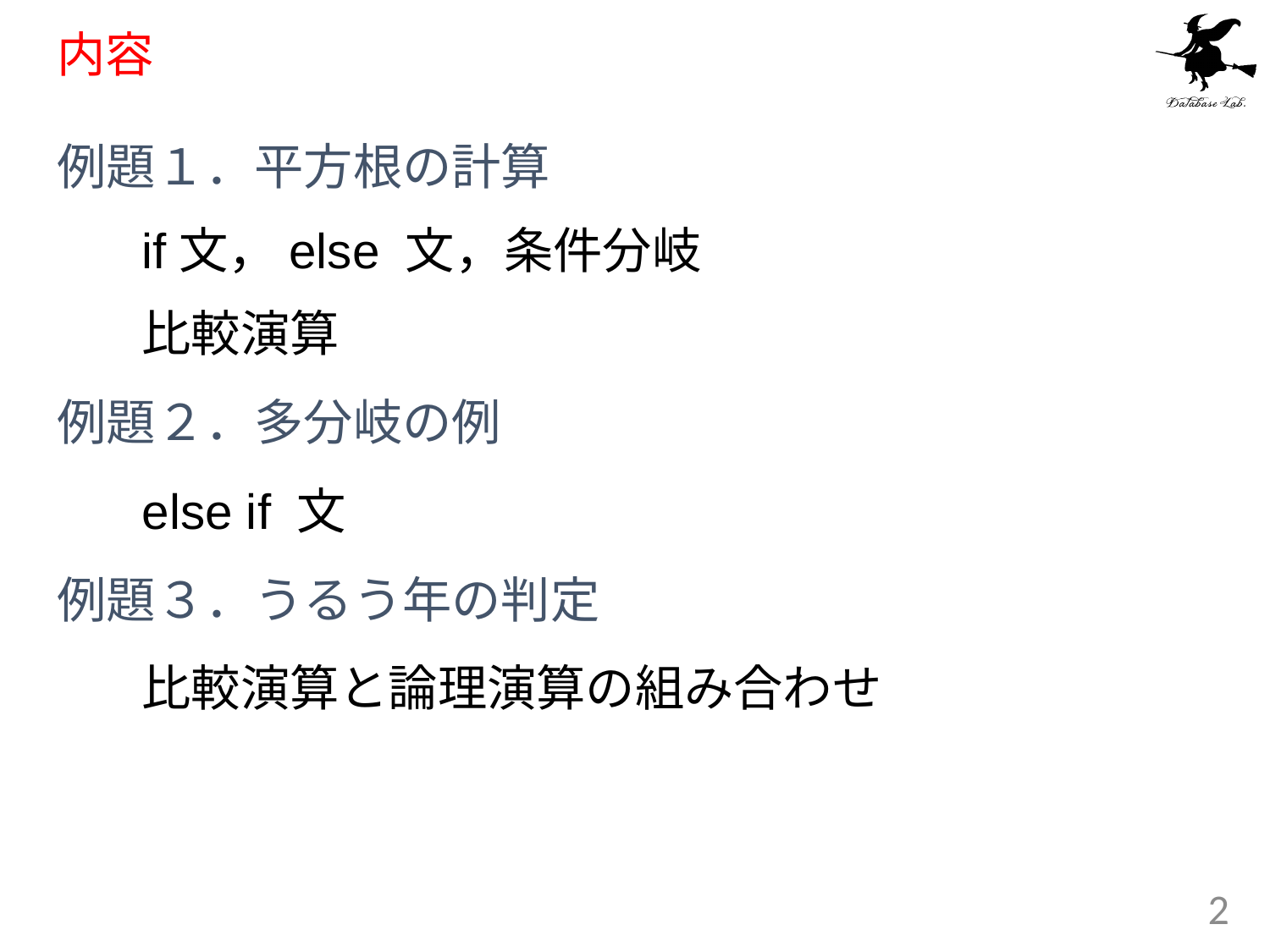

# 内容
例題１．平方根の計算
	if文，else 文，条件分岐
	比較演算
例題２．多分岐の例
	else if 文
例題３．うるう年の判定
	比較演算と論理演算の組み合わせ
2